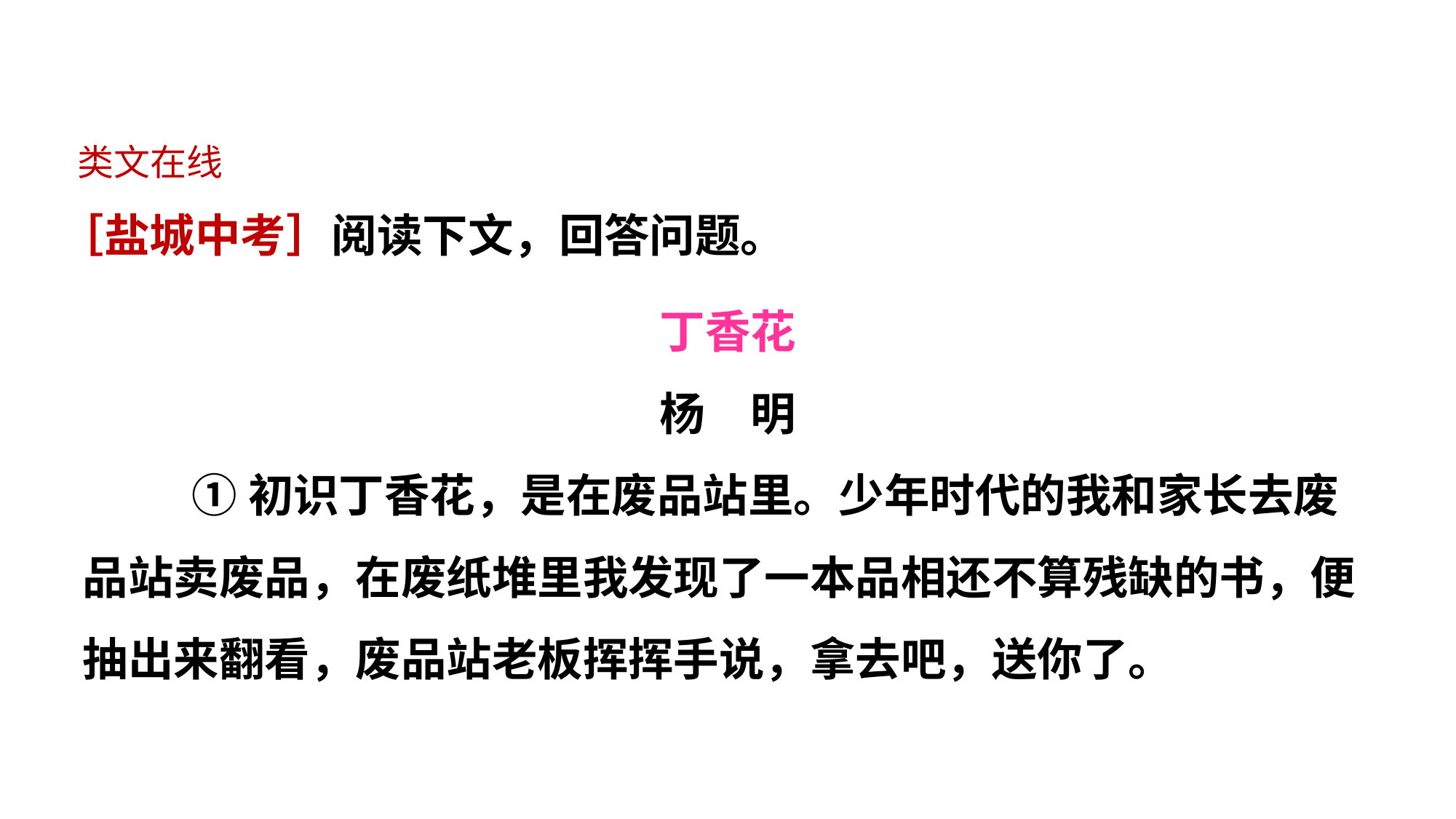

类文在线
［盐城中考］阅读下文，回答问题。
丁香花
杨　明
	①初识丁香花，是在废品站里。少年时代的我和家长去废品站卖废品，在废纸堆里我发现了一本品相还不算残缺的书，便抽出来翻看，废品站老板挥挥手说，拿去吧，送你了。